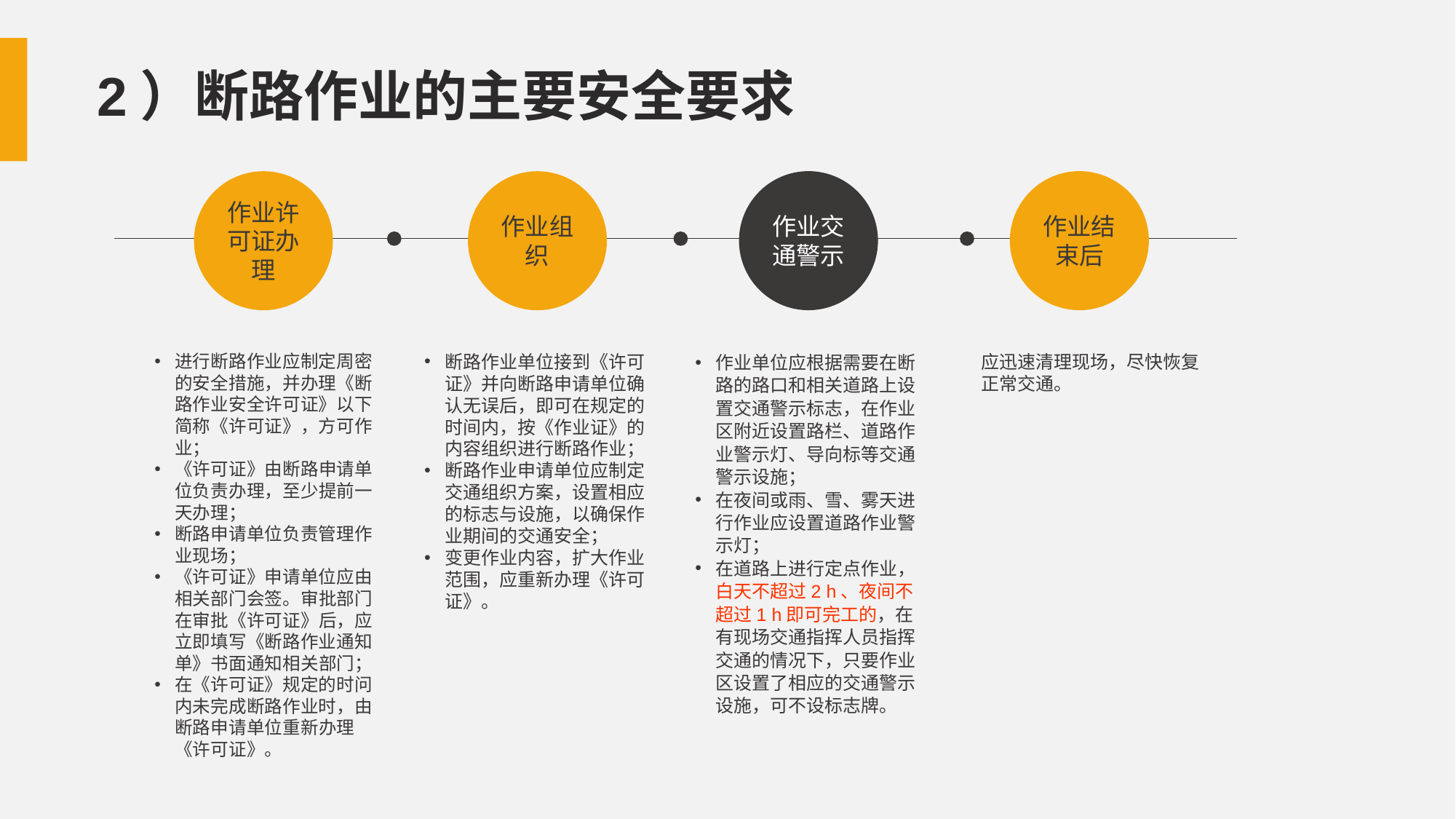

2）断路作业的主要安全要求
作业交通警示
作业结束后
作业许可证办理
作业组织

进行断路作业应制定周密的安全措施，并办理《断路作业安全许可证》以下简称《许可证》，方可作业；
《许可证》由断路申请单位负责办理，至少提前一天办理；
断路申请单位负责管理作业现场；
《许可证》申请单位应由相关部门会签。审批部门在审批《许可证》后，应立即填写《断路作业通知单》书面通知相关部门；
在《许可证》规定的时问内未完成断路作业时，由断路申请单位重新办理《许可证》。
断路作业单位接到《许可证》并向断路申请单位确认无误后，即可在规定的时间内，按《作业证》的内容组织进行断路作业；
断路作业申请单位应制定交通组织方案，设置相应的标志与设施，以确保作业期间的交通安全；
变更作业内容，扩大作业范围，应重新办理《许可证》。
作业单位应根据需要在断路的路口和相关道路上设置交通警示标志，在作业区附近设置路栏、道路作业警示灯、导向标等交通警示设施；
在夜间或雨、雪、雾天进行作业应设置道路作业警示灯；
在道路上进行定点作业，白天不超过2 h、夜间不超过1 h即可完工的，在有现场交通指挥人员指挥交通的情况下，只要作业区设置了相应的交通警示设施，可不设标志牌。
应迅速清理现场，尽快恢复正常交通。